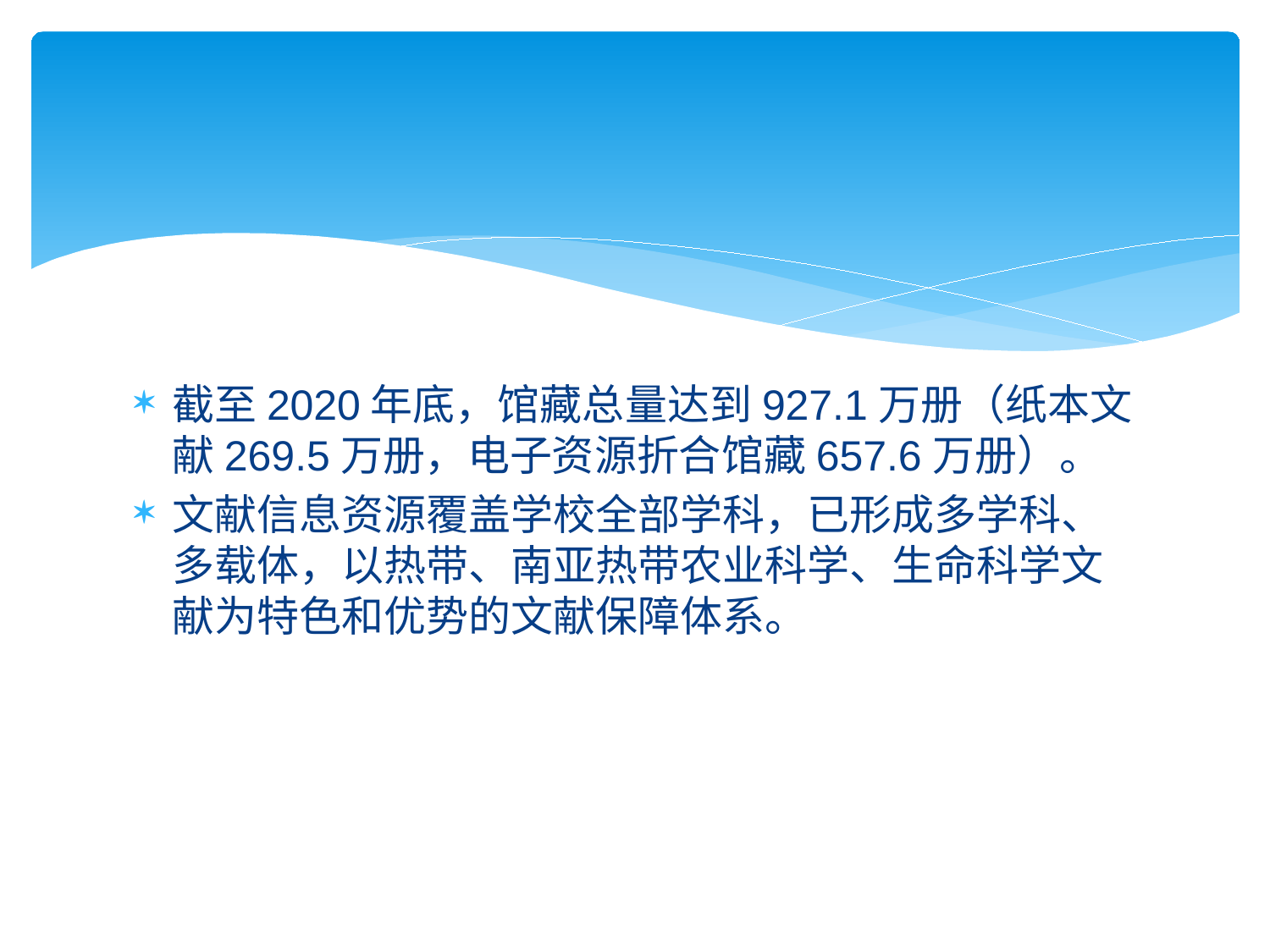

#
截至2020年底，馆藏总量达到927.1万册（纸本文献269.5万册，电子资源折合馆藏657.6万册）。
文献信息资源覆盖学校全部学科，已形成多学科、多载体，以热带、南亚热带农业科学、生命科学文献为特色和优势的文献保障体系。